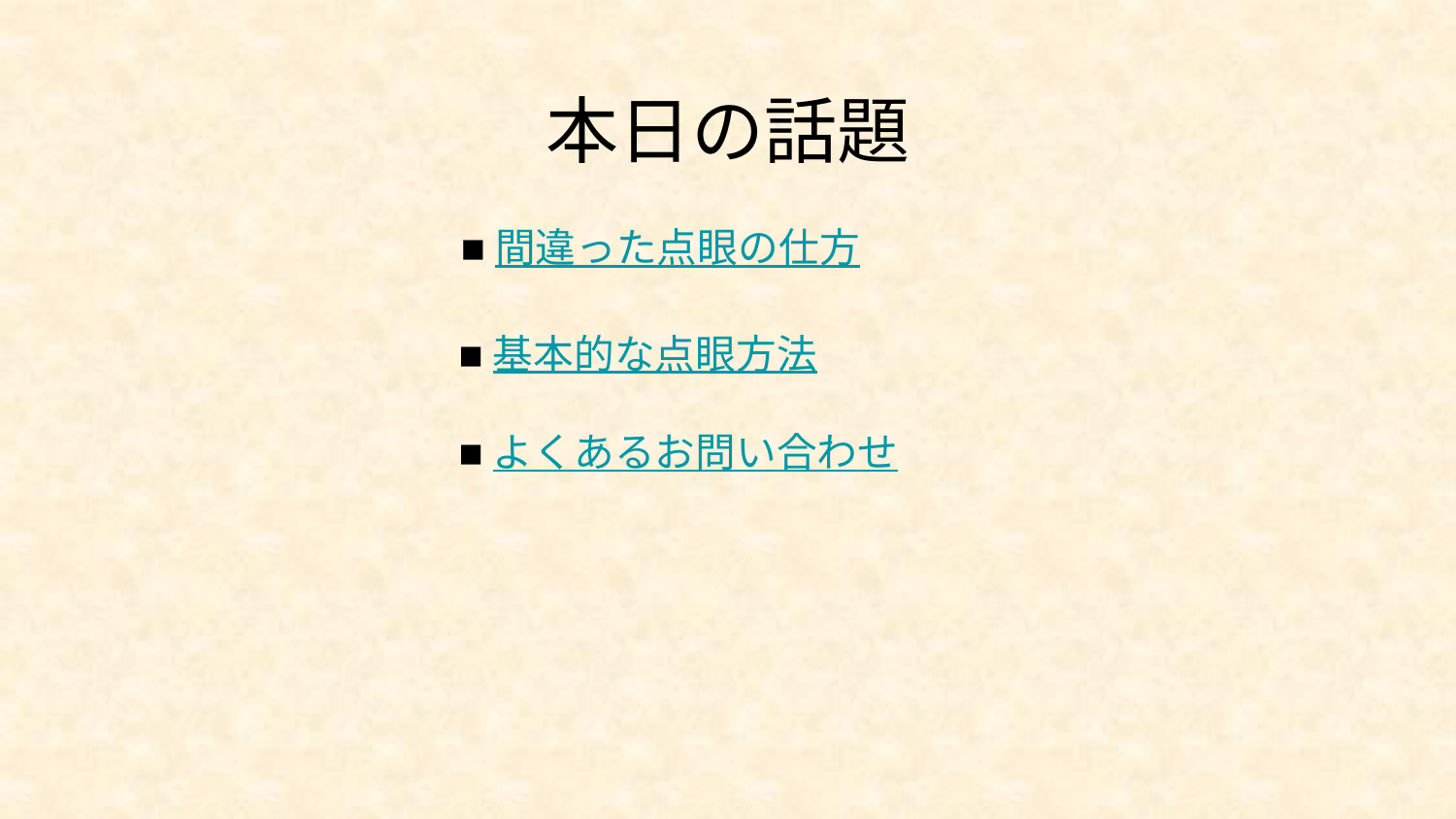

# 本日の話題
■間違った点眼の仕方
■基本的な点眼方法

■よくあるお問い合わせ